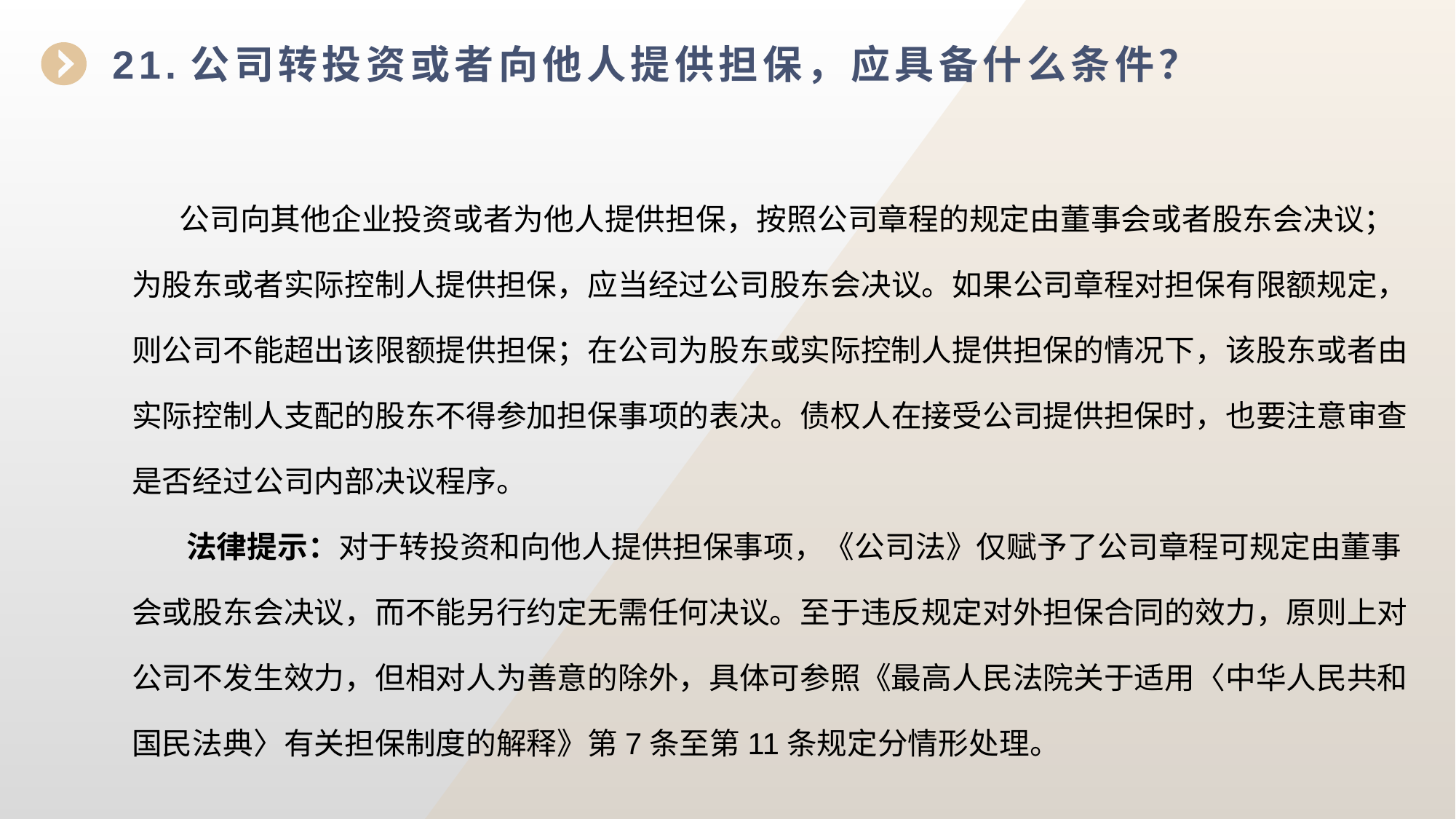

21.公司转投资或者向他人提供担保，应具备什么条件？

      公司向其他企业投资或者为他人提供担保，按照公司章程的规定由董事会或者股东会决议；为股东或者实际控制人提供担保，应当经过公司股东会决议。如果公司章程对担保有限额规定，则公司不能超出该限额提供担保；在公司为股东或实际控制人提供担保的情况下，该股东或者由实际控制人支配的股东不得参加担保事项的表决。债权人在接受公司提供担保时，也要注意审查是否经过公司内部决议程序。
       法律提示：对于转投资和向他人提供担保事项，《公司法》仅赋予了公司章程可规定由董事会或股东会决议，而不能另行约定无需任何决议。至于违反规定对外担保合同的效力，原则上对公司不发生效力，但相对人为善意的除外，具体可参照《最高人民法院关于适用〈中华人民共和国民法典〉有关担保制度的解释》第7条至第11条规定分情形处理。